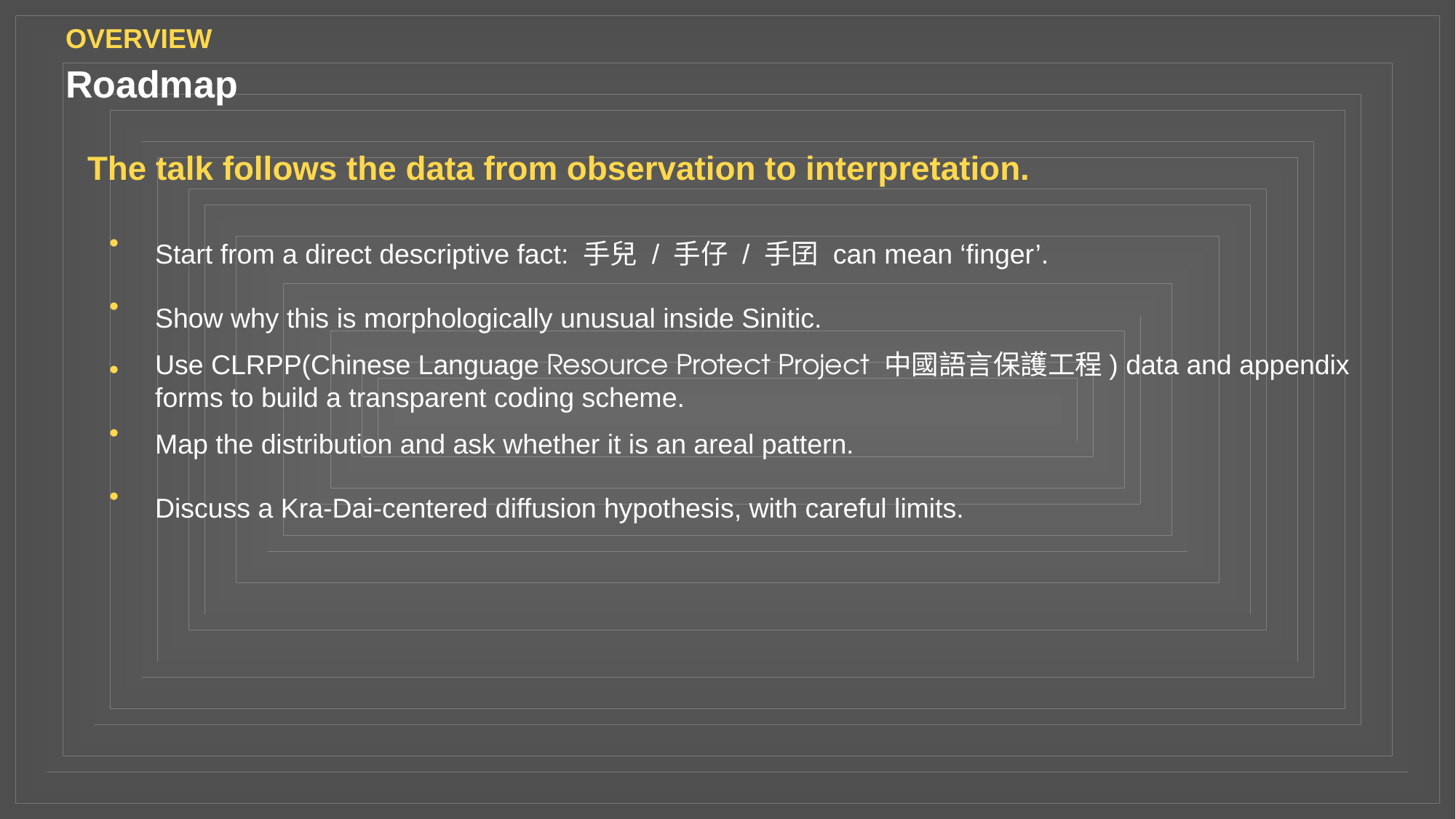

OVERVIEW
Roadmap
The talk follows the data from observation to interpretation.
Start from a direct descriptive fact: 手兒 / 手仔 / 手囝 can mean ‘finger’.
•
Show why this is morphologically unusual inside Sinitic.
•
Use CLRPP(Chinese Language Resource Protect Project 中國語言保護工程) data and appendix forms to build a transparent coding scheme.
•
Map the distribution and ask whether it is an areal pattern.
•
Discuss a Kra-Dai-centered diffusion hypothesis, with careful limits.
•